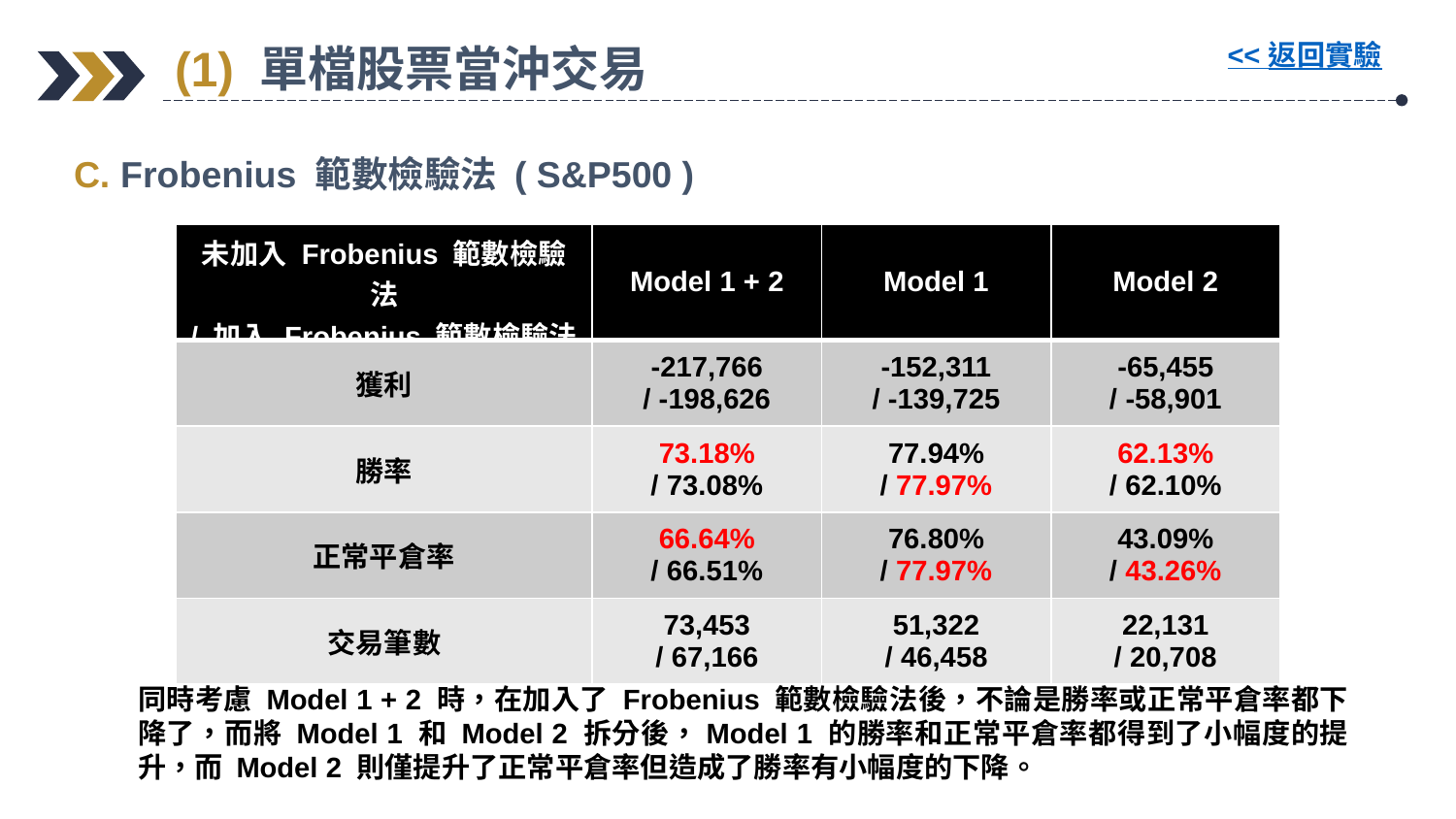

(1) 單檔股票當沖交易

<< 返回實驗
C. Frobenius 範數檢驗法 ( S&P500 )
| 未加入 Frobenius 範數檢驗法 / 加入 Frobenius 範數檢驗法 | Model 1 + 2 | Model 1 | Model 2 |
| --- | --- | --- | --- |
| 獲利 | -217,766 / -198,626 | -152,311 / -139,725 | -65,455 / -58,901 |
| 勝率 | 73.18% / 73.08% | 77.94% / 77.97% | 62.13% / 62.10% |
| 正常平倉率 | 66.64% / 66.51% | 76.80% / 77.97% | 43.09% / 43.26% |
| 交易筆數 | 73,453 / 67,166 | 51,322 / 46,458 | 22,131 / 20,708 |
同時考慮 Model 1 + 2 時，在加入了 Frobenius 範數檢驗法後，不論是勝率或正常平倉率都下降了，而將 Model 1 和 Model 2 拆分後，Model 1 的勝率和正常平倉率都得到了小幅度的提升，而 Model 2 則僅提升了正常平倉率但造成了勝率有小幅度的下降。